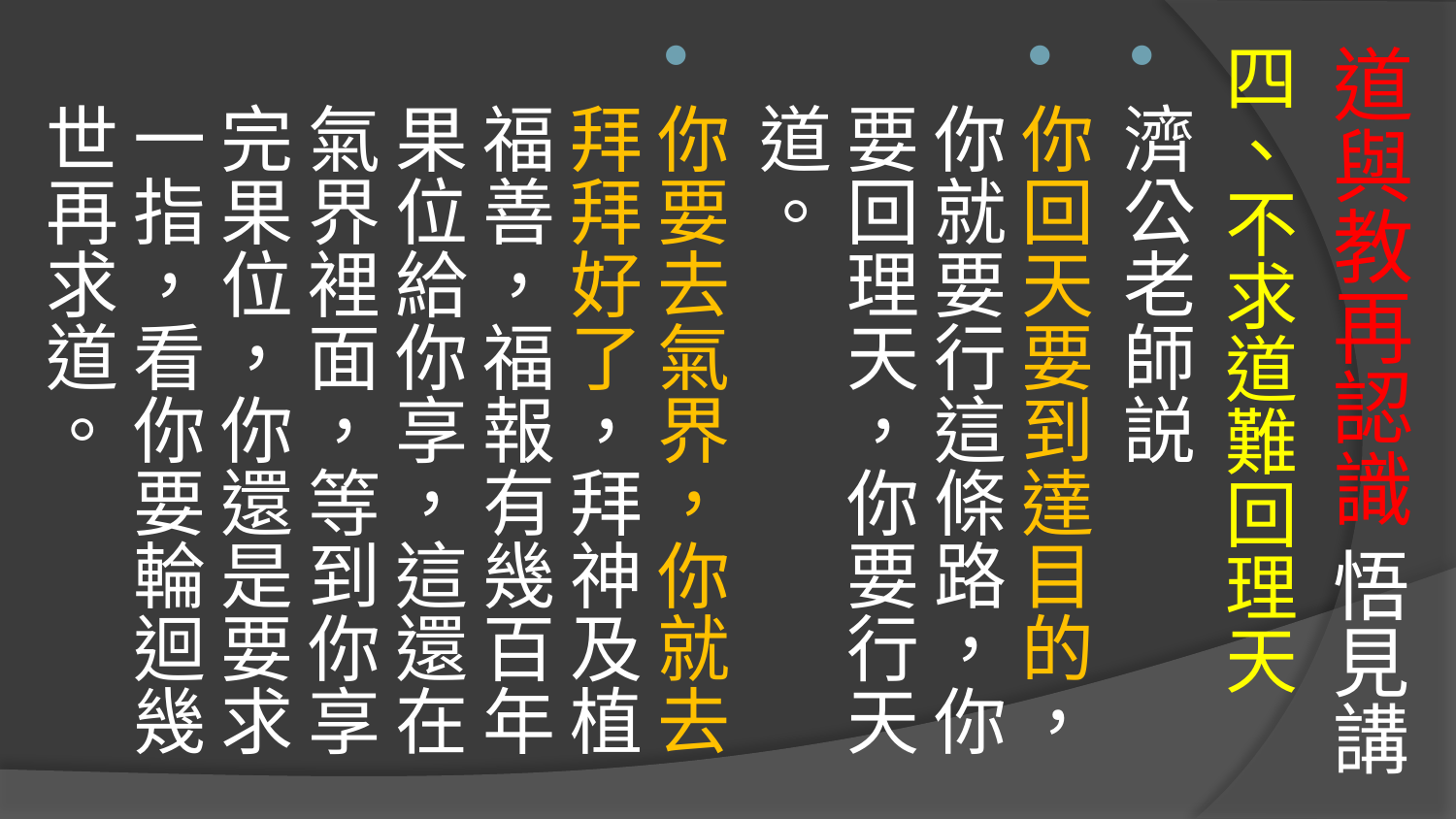

四、不求道難回理天
濟公老師説
你回天要到達目的，你就要行這條路，你要回理天，你要行天道。
你要去氣界，你就去拜拜好了，拜神及植福善，福報有幾百年果位給你享，這還在氣界裡面，等到你享完果位，你還是要求一指，看你要輪迴幾世再求道。
# 道與教再認識 悟見講